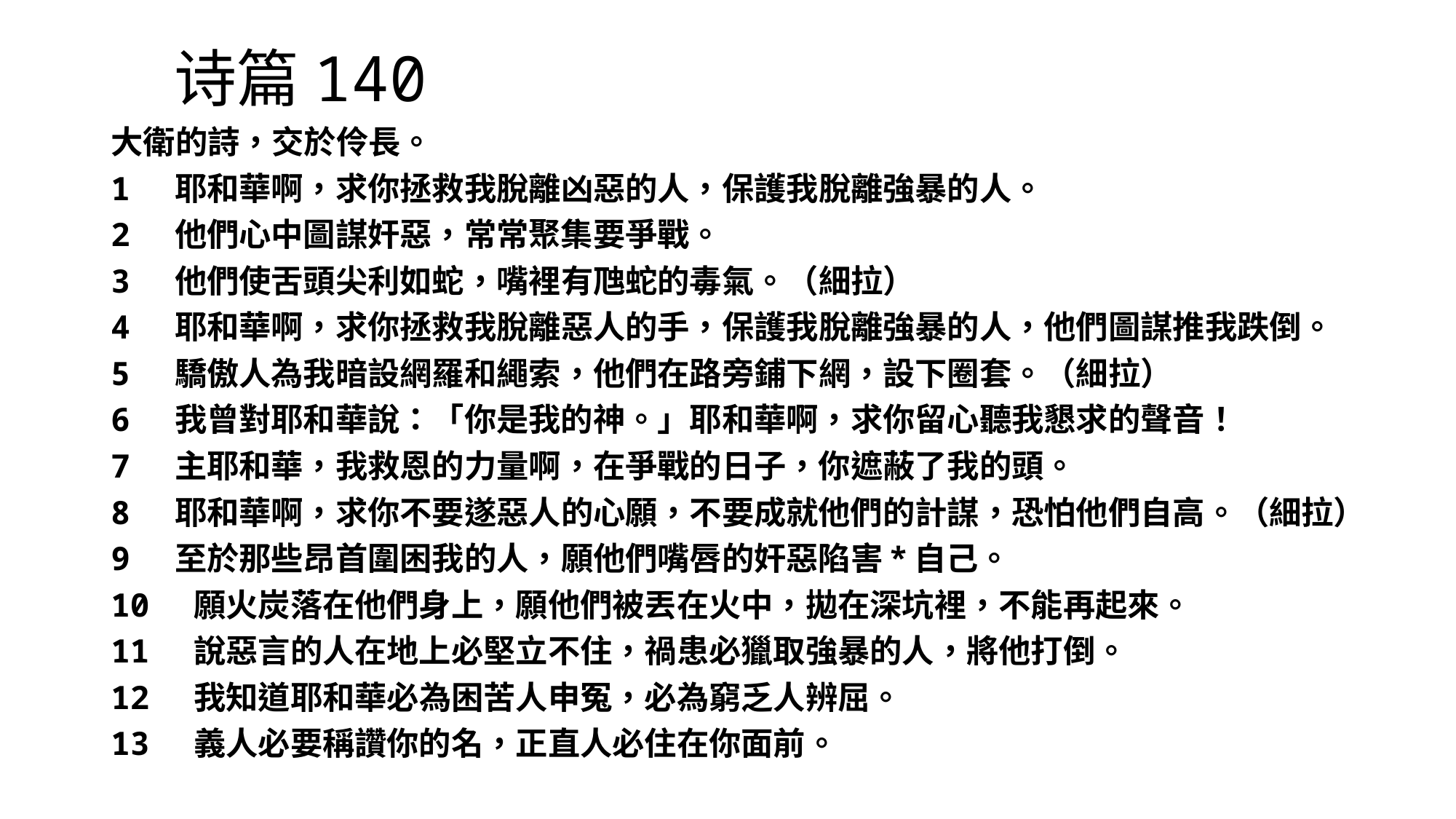

# 诗篇140
大衛的詩，交於伶長。
1  耶和華啊，求你拯救我脫離凶惡的人，保護我脫離強暴的人。
2  他們心中圖謀奸惡，常常聚集要爭戰。
3  他們使舌頭尖利如蛇，嘴裡有虺蛇的毒氣。（細拉）
4  耶和華啊，求你拯救我脫離惡人的手，保護我脫離強暴的人，他們圖謀推我跌倒。
5  驕傲人為我暗設網羅和繩索，他們在路旁鋪下網，設下圈套。（細拉）
6  我曾對耶和華說：「你是我的神。」耶和華啊，求你留心聽我懇求的聲音！
7  主耶和華，我救恩的力量啊，在爭戰的日子，你遮蔽了我的頭。
8  耶和華啊，求你不要遂惡人的心願，不要成就他們的計謀，恐怕他們自高。（細拉）
9  至於那些昂首圍困我的人，願他們嘴唇的奸惡陷害*自己。
10  願火炭落在他們身上，願他們被丟在火中，拋在深坑裡，不能再起來。
11  說惡言的人在地上必堅立不住，禍患必獵取強暴的人，將他打倒。
12  我知道耶和華必為困苦人申冤，必為窮乏人辨屈。
13  義人必要稱讚你的名，正直人必住在你面前。